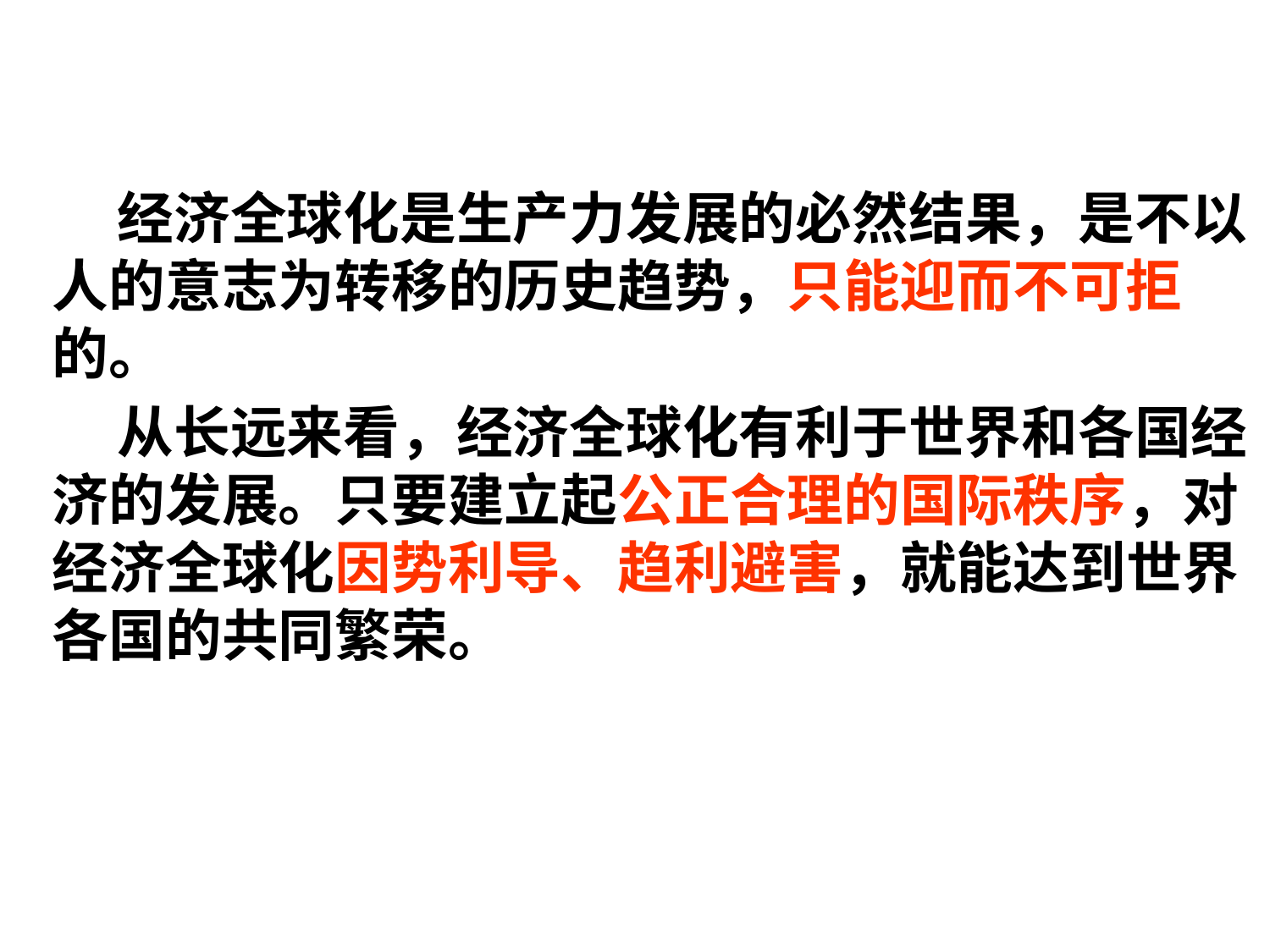

# 经济全球化是生产力发展的必然结果，是不以人的意志为转移的历史趋势，只能迎而不可拒的。
    从长远来看，经济全球化有利于世界和各国经济的发展。只要建立起公正合理的国际秩序，对经济全球化因势利导、趋利避害，就能达到世界各国的共同繁荣。